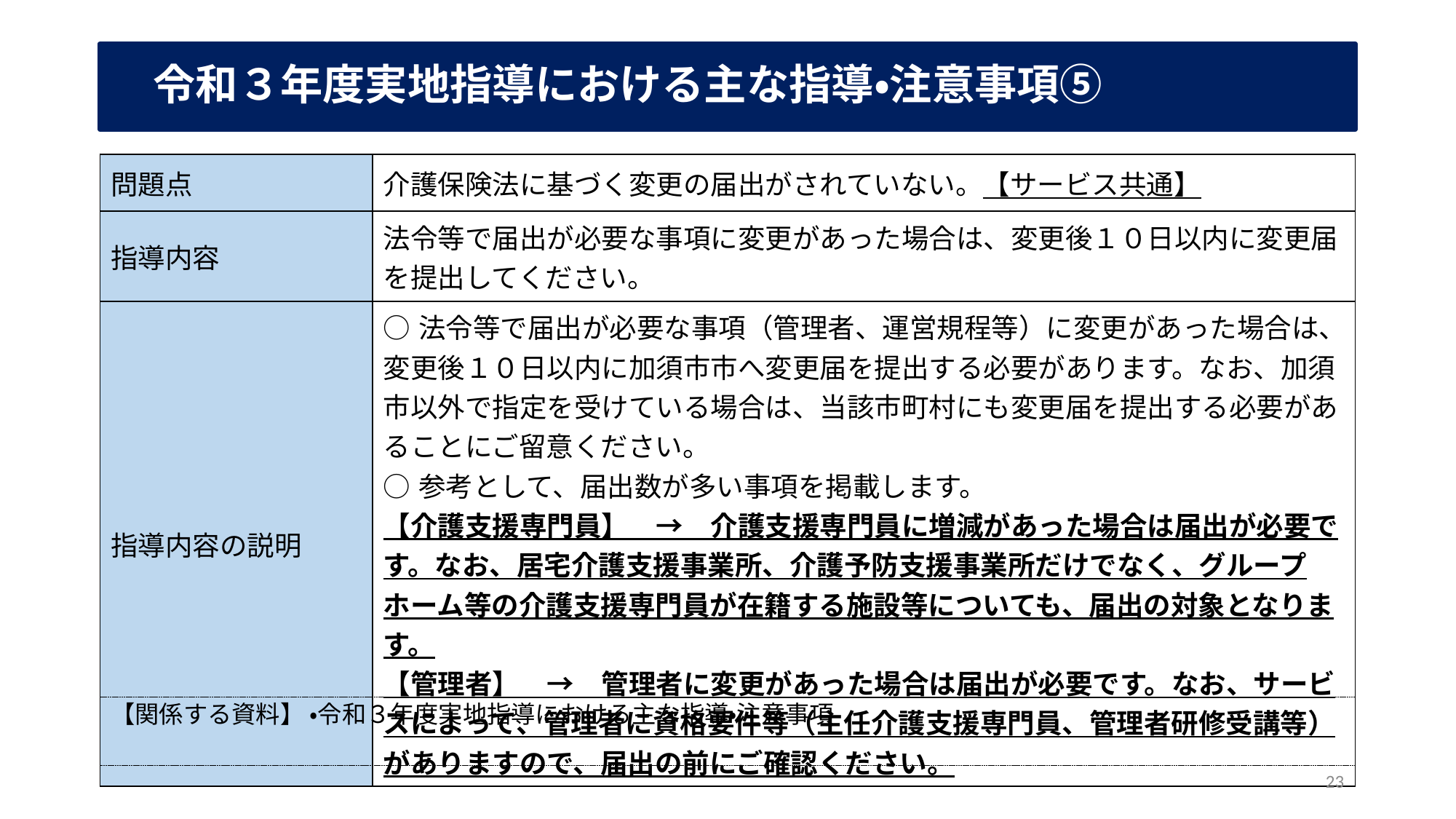

# 令和３年度実地指導における主な指導・注意事項⑤
| 問題点 | 介護保険法に基づく変更の届出がされていない。【サービス共通】 |
| --- | --- |
| 指導内容 | 法令等で届出が必要な事項に変更があった場合は、変更後１０日以内に変更届を提出してください。 |
| 指導内容の説明 | ○法令等で届出が必要な事項（管理者、運営規程等）に変更があった場合は、変更後１０日以内に加須市市へ変更届を提出する必要があります。なお、加須市以外で指定を受けている場合は、当該市町村にも変更届を提出する必要があることにご留意ください。 ○参考として、届出数が多い事項を掲載します。 【介護支援専門員】　→　介護支援専門員に増減があった場合は届出が必要です。なお、居宅介護支援事業所、介護予防支援事業所だけでなく、グループホーム等の介護支援専門員が在籍する施設等についても、届出の対象となります。 【管理者】　→　管理者に変更があった場合は届出が必要です。なお、サービスによって、管理者に資格要件等（主任介護支援専門員、管理者研修受講等）がありますので、届出の前にご確認ください。 |
【関係する資料】 ・令和３年度実地指導における主な指導・注意事項
23